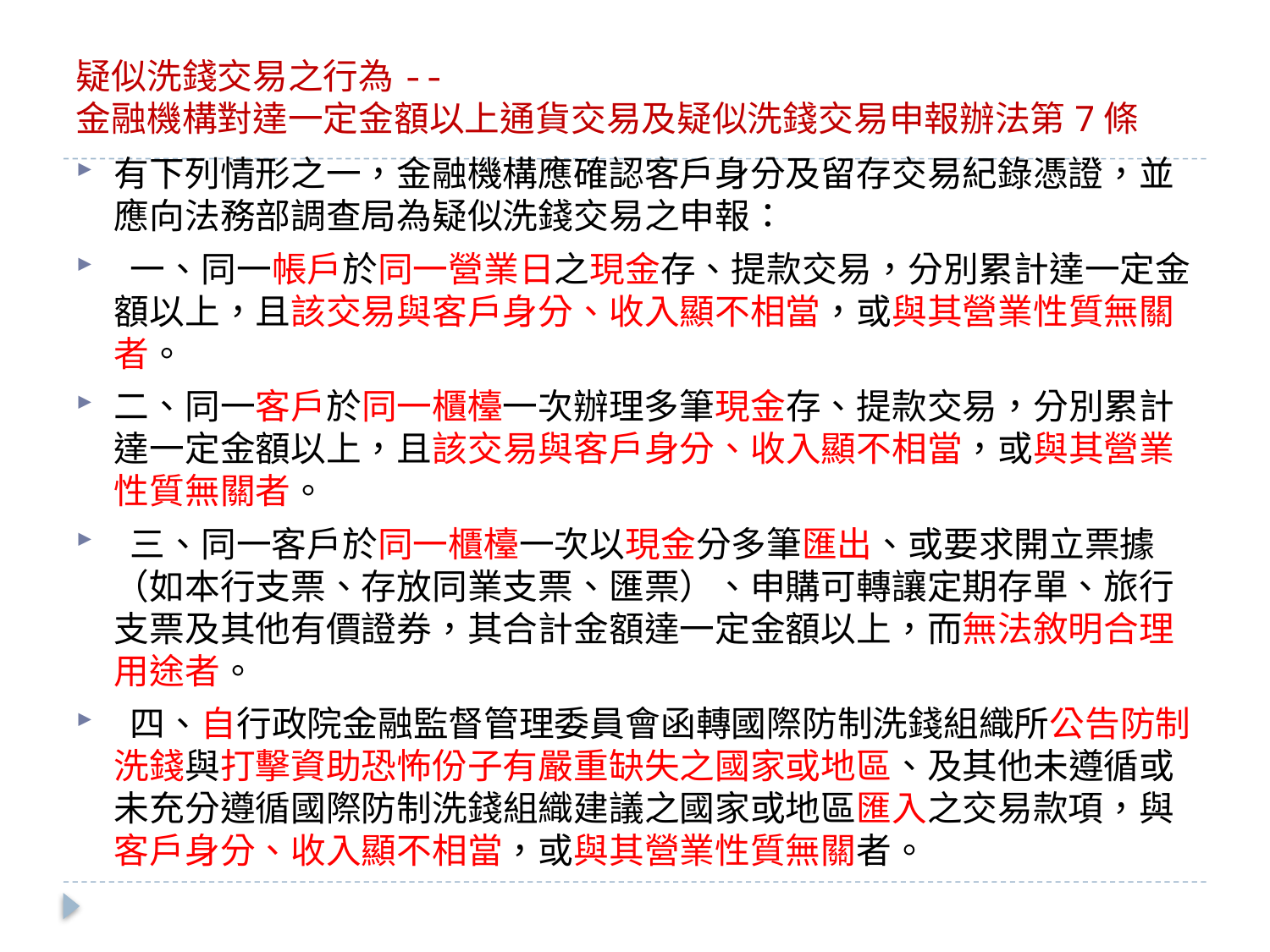

# 疑似洗錢交易之行為-- 金融機構對達一定金額以上通貨交易及疑似洗錢交易申報辦法第7條
有下列情形之一，金融機構應確認客戶身分及留存交易紀錄憑證，並應向法務部調查局為疑似洗錢交易之申報：
 一、同一帳戶於同一營業日之現金存、提款交易，分別累計達一定金額以上，且該交易與客戶身分、收入顯不相當，或與其營業性質無關者。
二、同一客戶於同一櫃檯一次辦理多筆現金存、提款交易，分別累計達一定金額以上，且該交易與客戶身分、收入顯不相當，或與其營業 性質無關者。
 三、同一客戶於同一櫃檯一次以現金分多筆匯出、或要求開立票據（如本行支票、存放同業支票、匯票）、申購可轉讓定期存單、旅行支票及其他有價證券，其合計金額達一定金額以上，而無法敘明合理 用途者。
 四、自行政院金融監督管理委員會函轉國際防制洗錢組織所公告防制洗錢與打擊資助恐怖份子有嚴重缺失之國家或地區、及其他未遵循或未充分遵循國際防制洗錢組織建議之國家或地區匯入之交易款項，與客戶身分、收入顯不相當，或與其營業性質無關者。